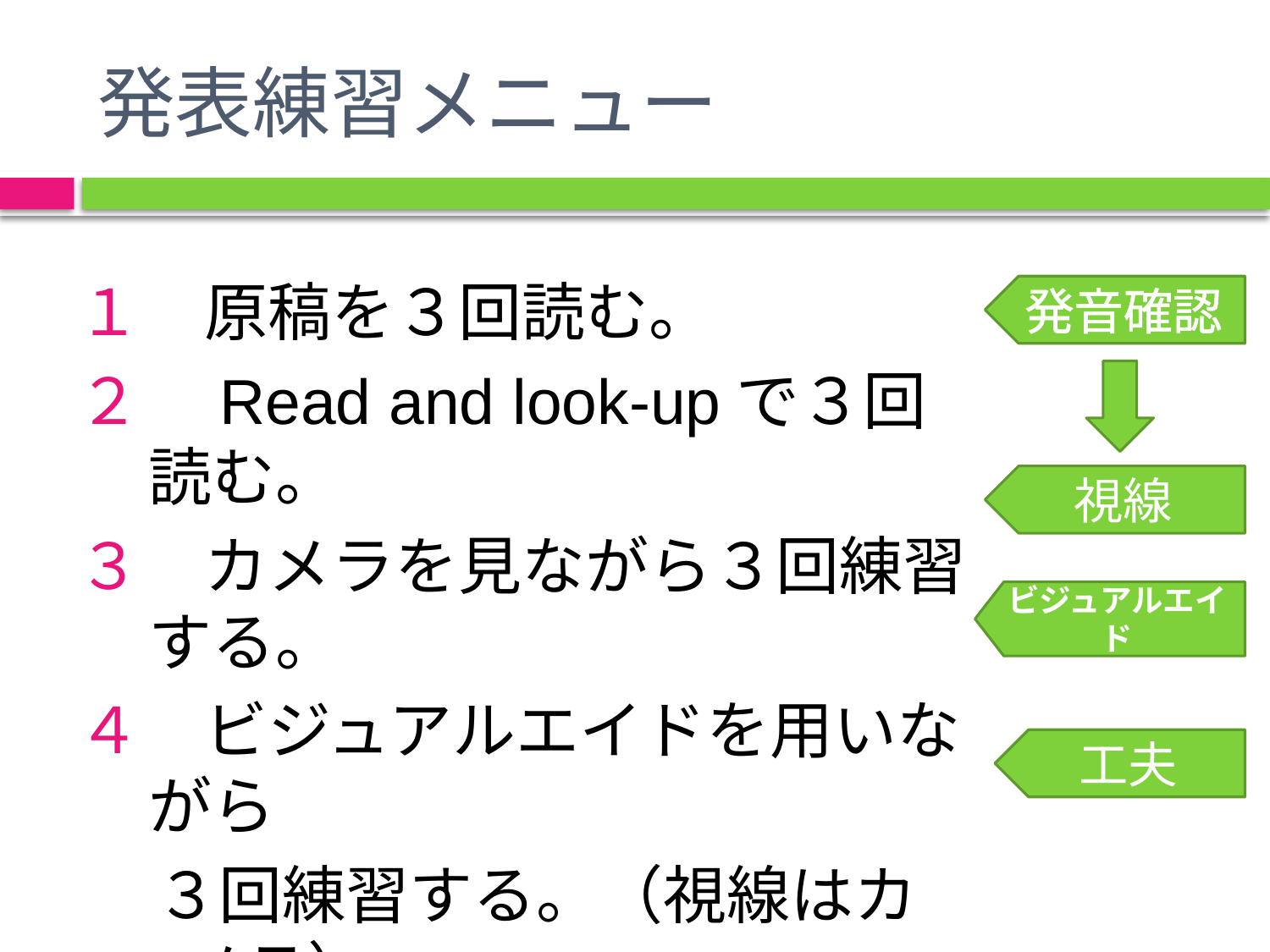

# 発表練習メニュー
１　原稿を３回読む。
２　Read and look-upで３回読む。
３　カメラを見ながら３回練習する。
４　ビジュアルエイドを用いながら
　 ３回練習する。（視線はカメラ）
５　工夫の項目を取り入れて３回練習する。（視線はカメラ）
発音確認

視線
ビジュアルエイド
工夫